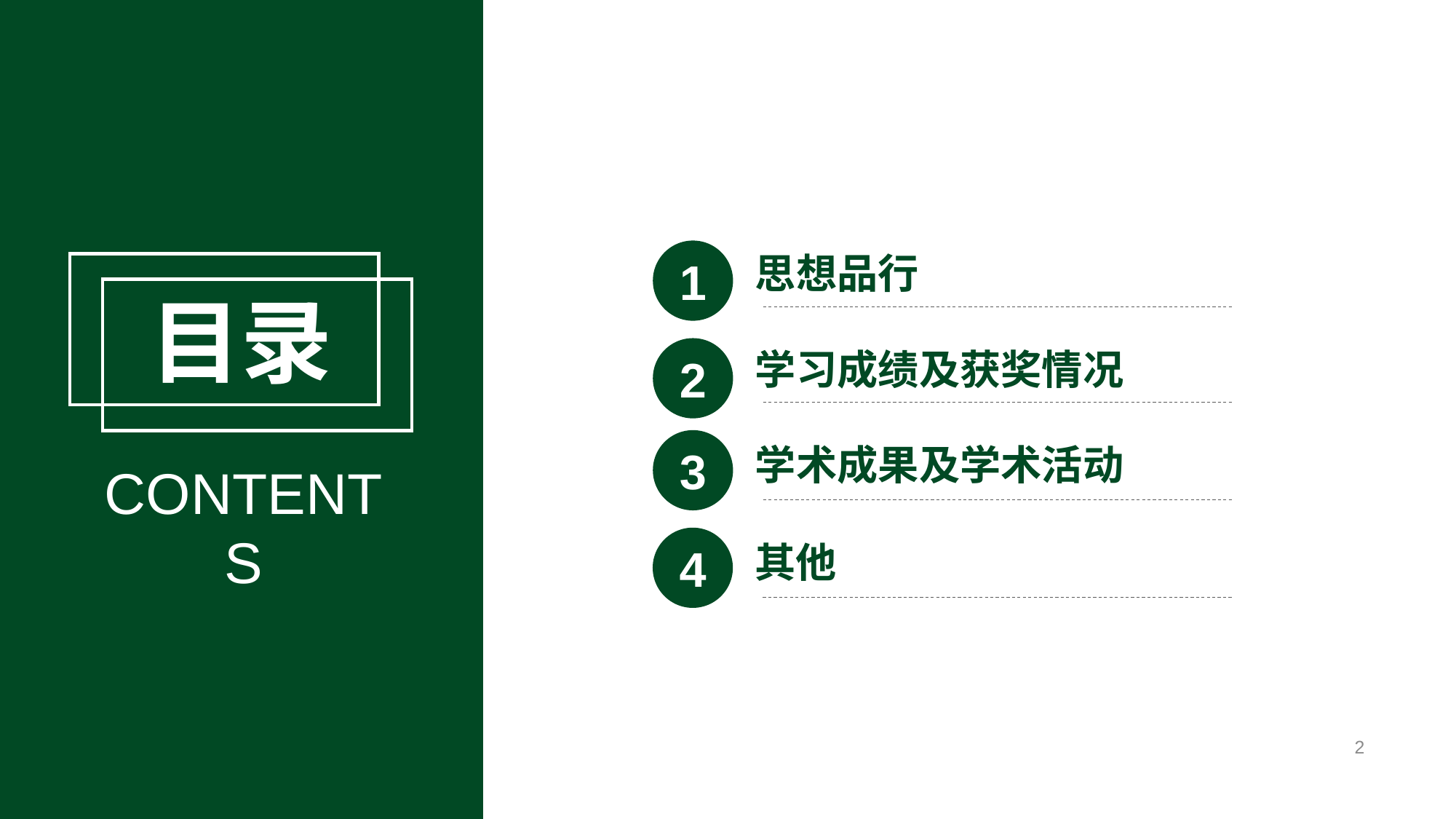

1
思想品行
2
学习成绩及获奖情况
3
学术成果及学术活动

目录
CONTENTS
4
其他
2